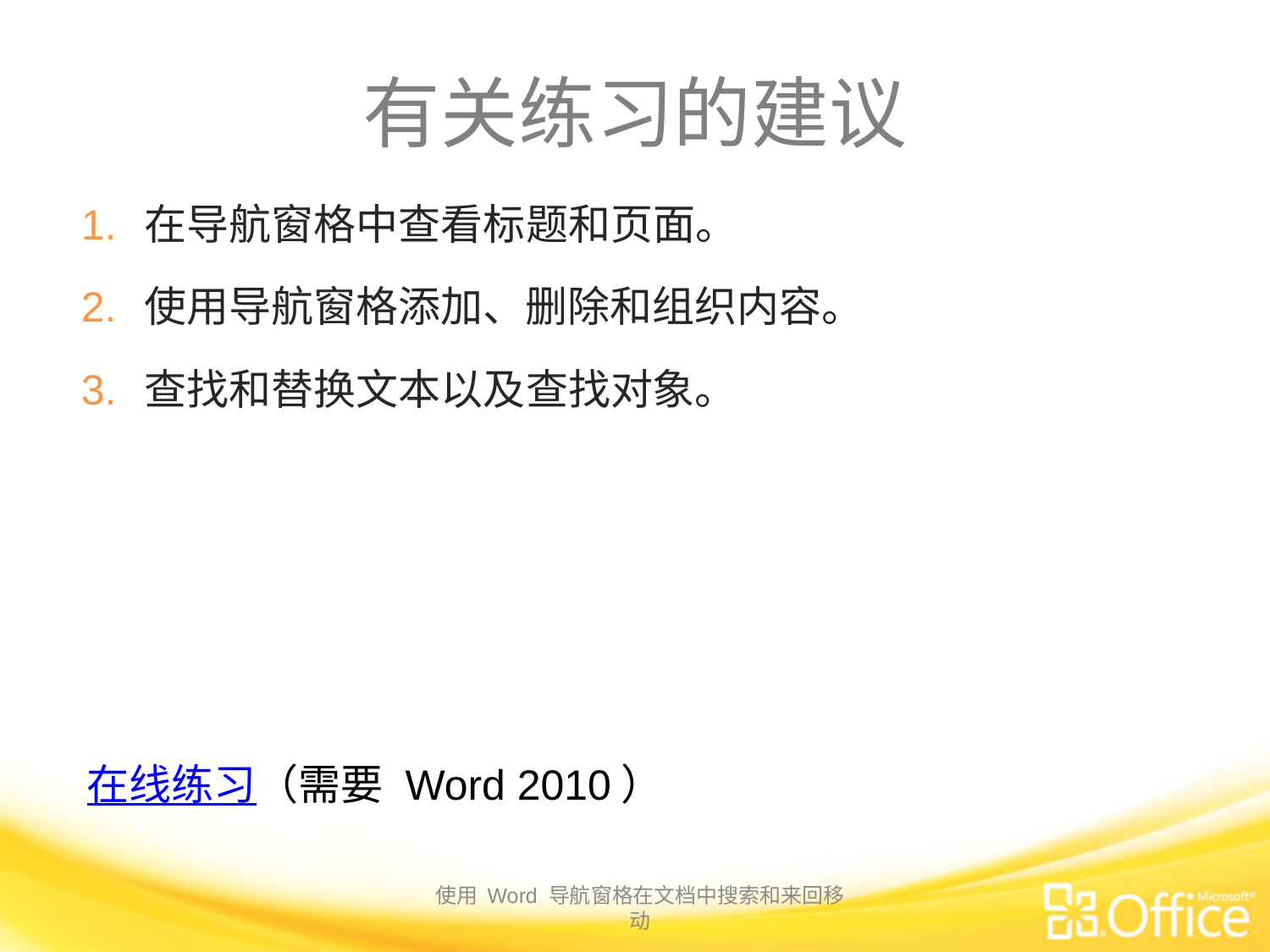

# 有关练习的建议
在导航窗格中查看标题和页面。
使用导航窗格添加、删除和组织内容。
查找和替换文本以及查找对象。
在线练习（需要 Word 2010）
使用 Word 导航窗格在文档中搜索和来回移动